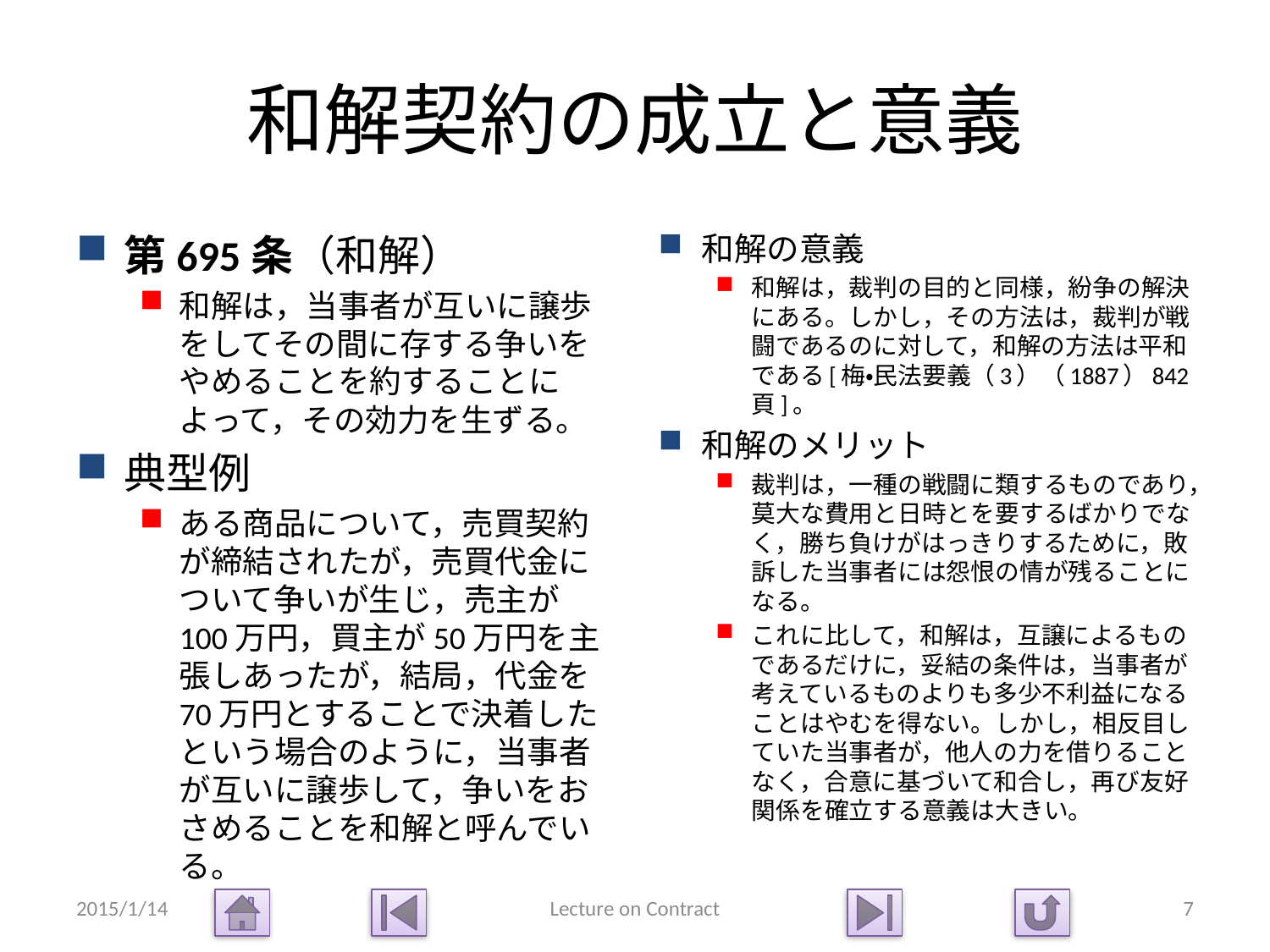

# 和解契約の成立と意義
第695条（和解）
和解は，当事者が互いに譲歩をしてその間に存する争いをやめることを約することによって，その効力を生ずる。
典型例
ある商品について，売買契約が締結されたが，売買代金について争いが生じ，売主が100万円，買主が50万円を主張しあったが，結局，代金を70万円とすることで決着したという場合のように，当事者が互いに譲歩して，争いをおさめることを和解と呼んでいる。
和解の意義
和解は，裁判の目的と同様，紛争の解決にある。しかし，その方法は，裁判が戦闘であるのに対して，和解の方法は平和である[梅・民法要義（3）（1887）842頁]。
和解のメリット
裁判は，一種の戦闘に類するものであり，莫大な費用と日時とを要するばかりでなく，勝ち負けがはっきりするために，敗訴した当事者には怨恨の情が残ることになる。
これに比して，和解は，互譲によるものであるだけに，妥結の条件は，当事者が考えているものよりも多少不利益になることはやむを得ない。しかし，相反目していた当事者が，他人の力を借りることなく，合意に基づいて和合し，再び友好関係を確立する意義は大きい。
2015/1/14
Lecture on Contract
7